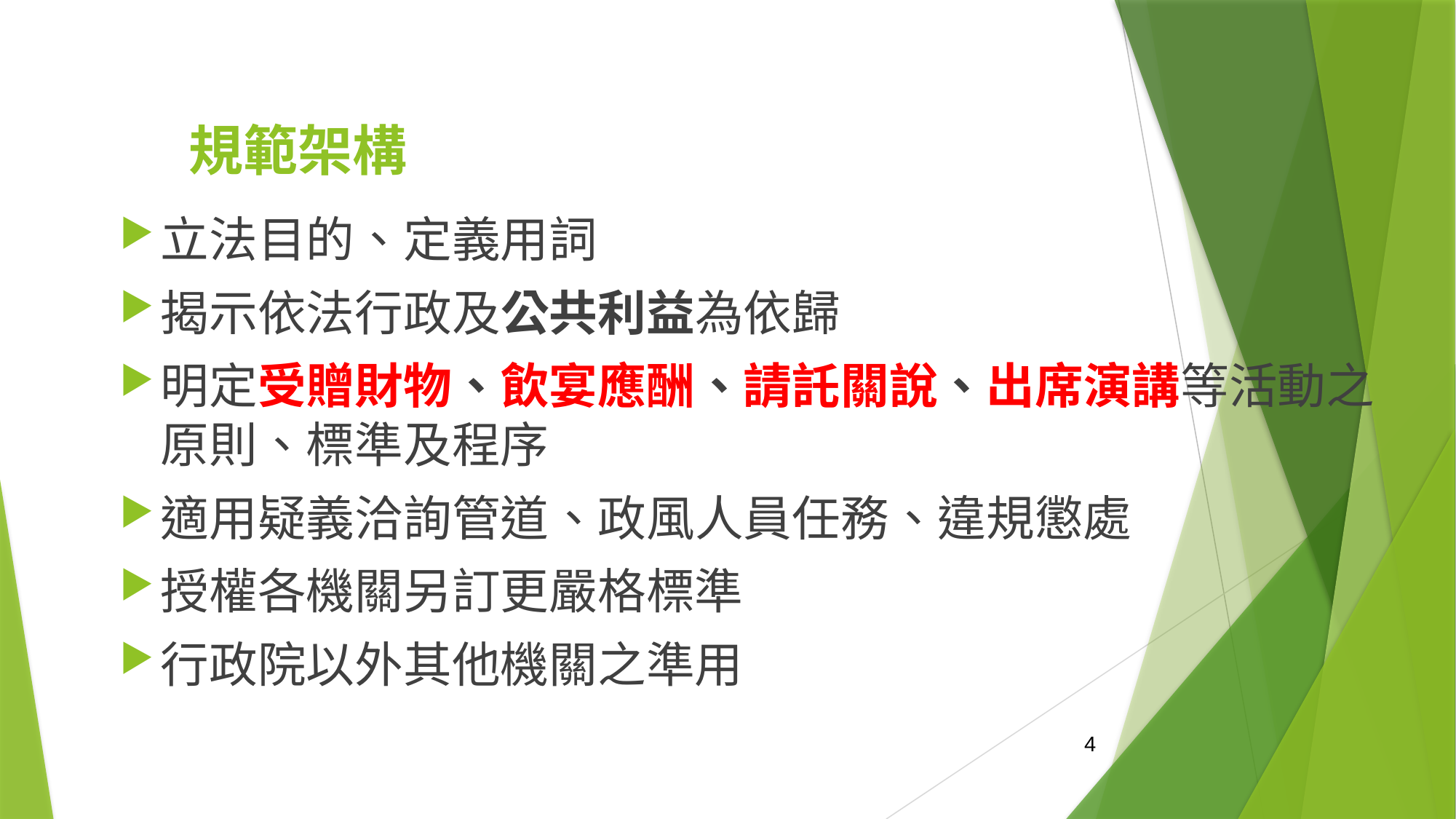

# 規範架構
立法目的、定義用詞
揭示依法行政及公共利益為依歸
明定受贈財物、飲宴應酬、請託關說、出席演講等活動之原則、標準及程序
適用疑義洽詢管道、政風人員任務、違規懲處
授權各機關另訂更嚴格標準
行政院以外其他機關之準用
4